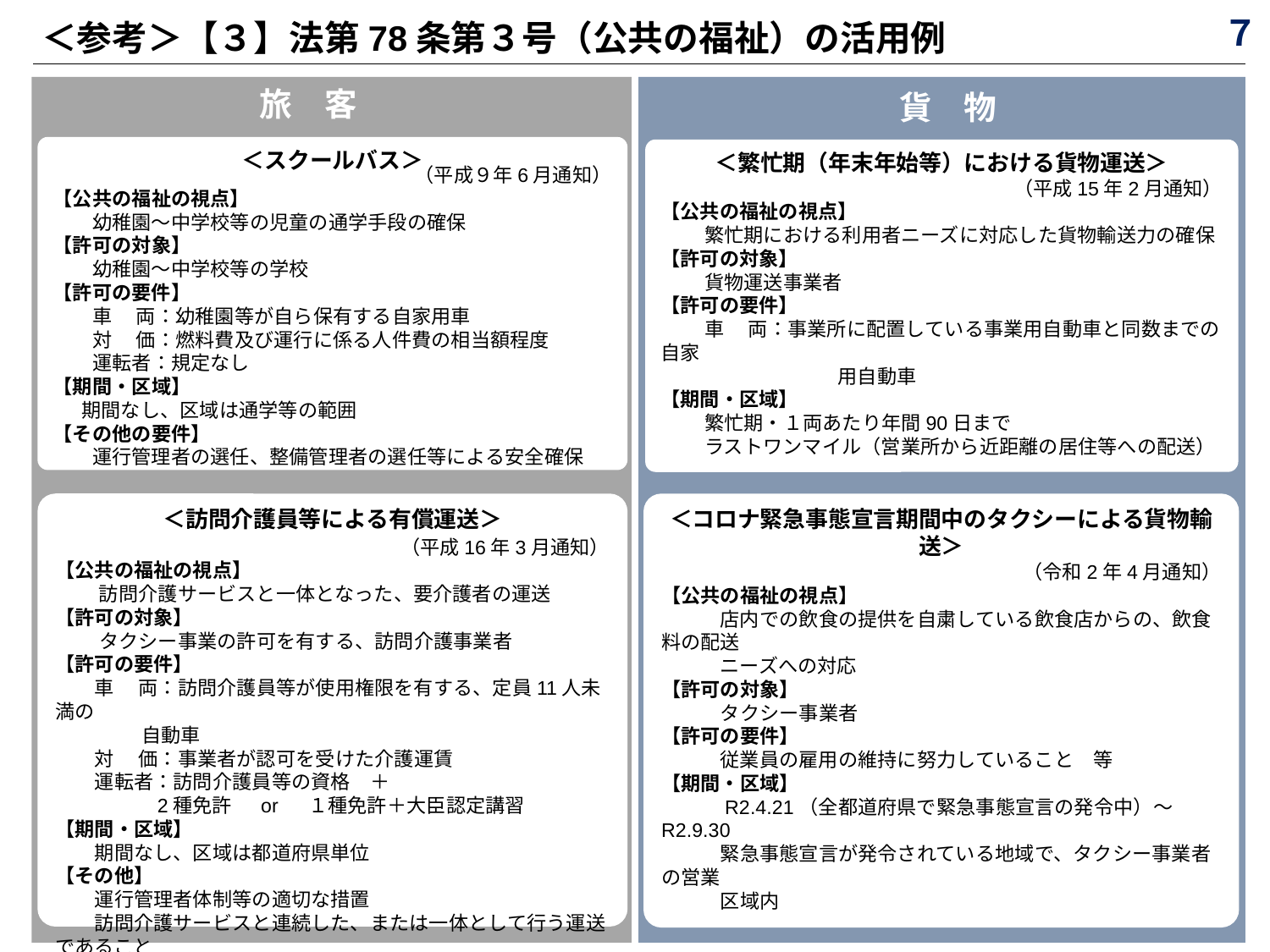

７
＜参考＞【３】法第78条第３号（公共の福祉）の活用例

旅　客
貨　物
＜スクールバス＞
（平成９年6月通知）
【公共の福祉の視点】
　　幼稚園～中学校等の児童の通学手段の確保
【許可の対象】
　　幼稚園～中学校等の学校
【許可の要件】
　　車　 両：幼稚園等が自ら保有する自家用車
　　対　 価：燃料費及び運行に係る人件費の相当額程度
　　運転者：規定なし
【期間・区域】
　  期間なし、区域は通学等の範囲
【その他の要件】
　　運行管理者の選任、整備管理者の選任等による安全確保
＜繁忙期（年末年始等）における貨物運送＞
（平成15年2月通知）
【公共の福祉の視点】
　　 繁忙期における利用者ニーズに対応した貨物輸送力の確保
【許可の対象】
　　 貨物運送事業者
【許可の要件】
　　 車　 両：事業所に配置している事業用自動車と同数までの自家
　　　　　　　　　用自動車
【期間・区域】
　　 繁忙期・１両あたり年間90日まで
　　 ラストワンマイル（営業所から近距離の居住等への配送）
＜訪問介護員等による有償運送＞

（平成16年3月通知）
【公共の福祉の視点】
　　 訪問介護サービスと一体となった、要介護者の運送
【許可の対象】
　　 タクシー事業の許可を有する、訪問介護事業者
【許可の要件】
　　車　 両：訪問介護員等が使用権限を有する、定員11人未満の
   　           自動車
　　対　 価：事業者が認可を受けた介護運賃
　　運転者：訪問介護員等の資格　＋
            　　2種免許　 or 　１種免許＋大臣認定講習
【期間・区域】
　　期間なし、区域は都道府県単位
【その他】
　　運行管理者体制等の適切な措置
　　訪問介護サービスと連続した、または一体として行う運送であること

＜コロナ緊急事態宣言期間中のタクシーによる貨物輸送＞
（令和2年4月通知）
【公共の福祉の視点】
　　　店内での飲食の提供を自粛している飲食店からの、飲食料の配送
　　　ニーズへの対応
【許可の対象】
　　　タクシー事業者
【許可の要件】
　　　従業員の雇用の維持に努力していること　等
【期間・区域】
　　　R2.4.21（全都道府県で緊急事態宣言の発令中）～R2.9.30
　　　緊急事態宣言が発令されている地域で、タクシー事業者の営業
　　　区域内